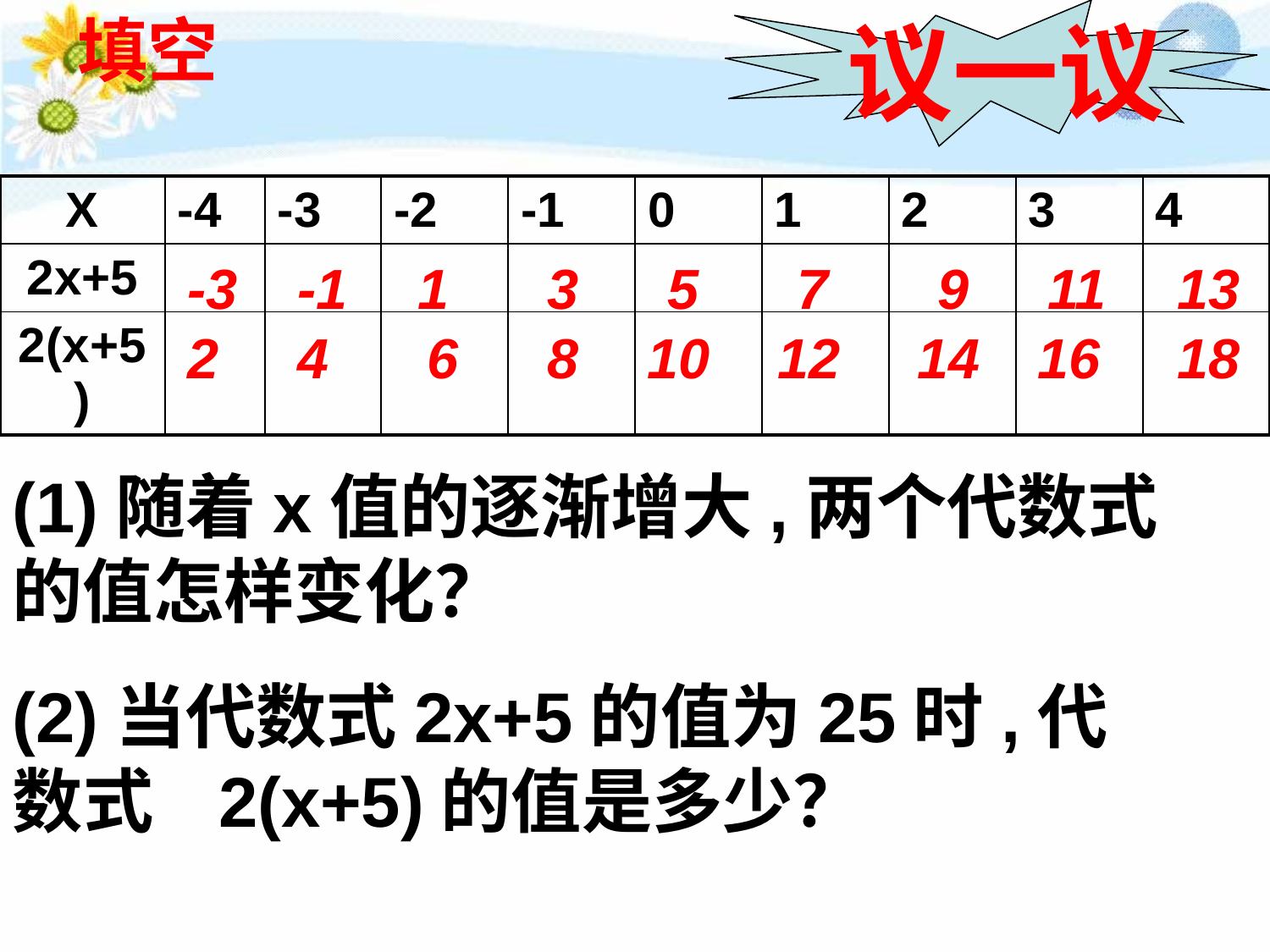

填空

议一议
| X | -4 | -3 | -2 | -1 | 0 | 1 | 2 | 3 | 4 |
| --- | --- | --- | --- | --- | --- | --- | --- | --- | --- |
| 2x+5 |  |  |  |  |  |  |  |  |  |
| 2(x+5) |  |  |  |  |  |  |  |  |  |
-3
-1
1
3
5
7
9
11
13
2
4
6
8
10
12
14
16
18
(1)随着x值的逐渐增大,两个代数式的值怎样变化？
(2)当代数式2x+5的值为25时,代数式   2(x+5)的值是多少？